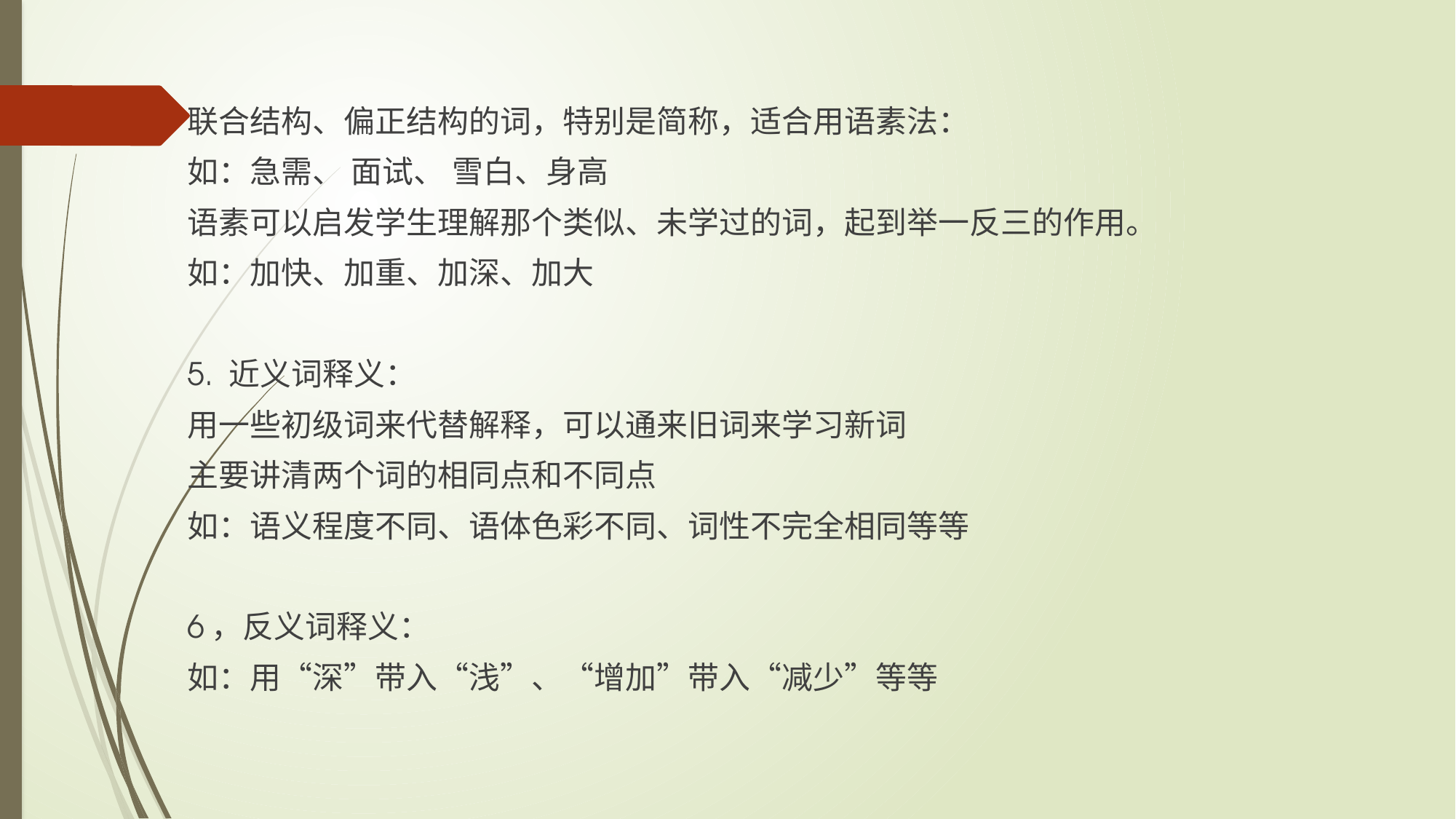

#
联合结构、偏正结构的词，特别是简称，适合用语素法：
如：急需、 面试、 雪白、身高
语素可以启发学生理解那个类似、未学过的词，起到举一反三的作用。
如：加快、加重、加深、加大

5. 近义词释义：
用一些初级词来代替解释，可以通来旧词来学习新词
主要讲清两个词的相同点和不同点
如：语义程度不同、语体色彩不同、词性不完全相同等等

6，反义词释义：
如：用“深”带入“浅”、“增加”带入“减少”等等